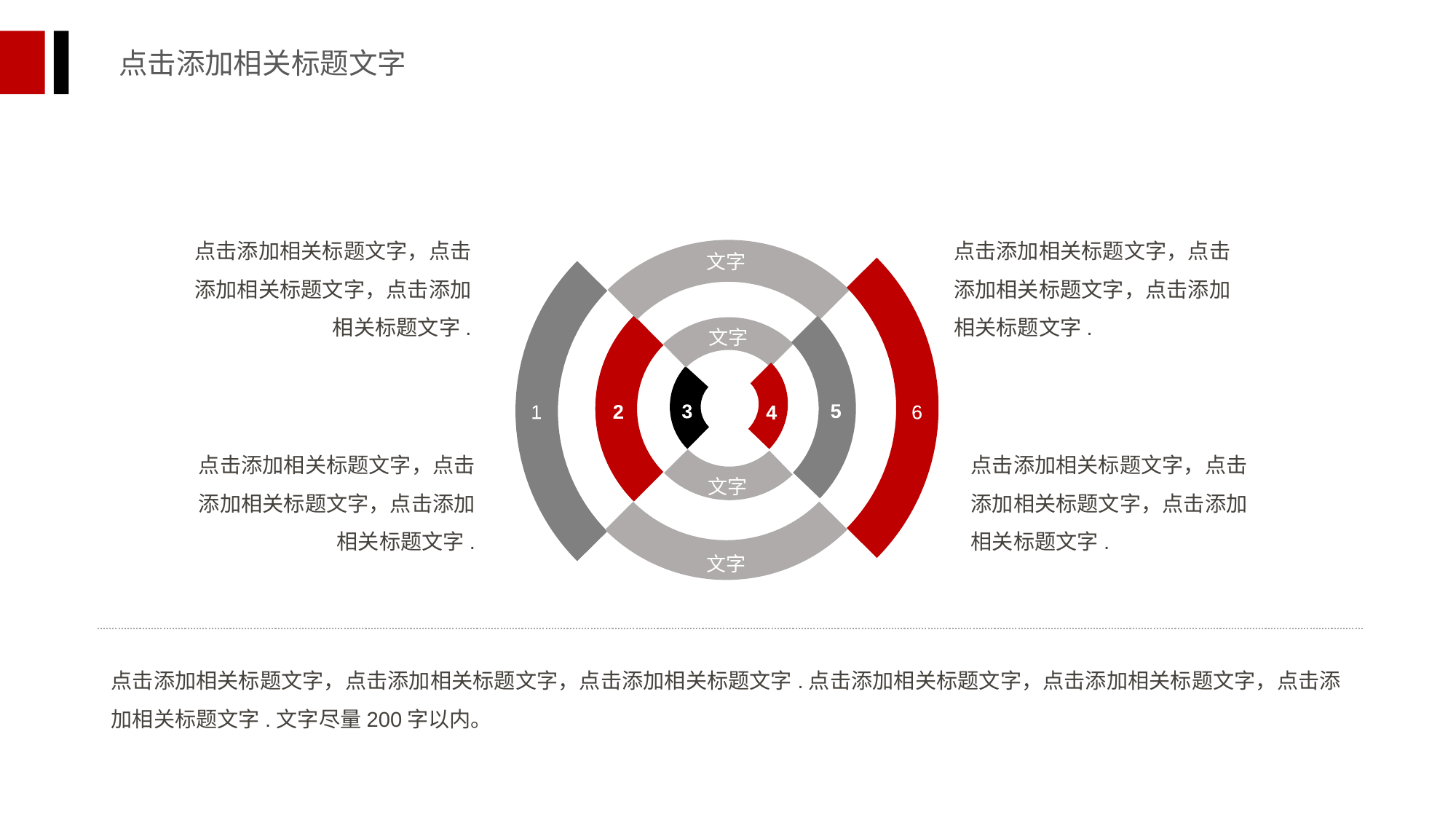

点击添加相关标题文字

1
2
3

6
5
4
文字
文字
文字
文字
点击添加相关标题文字，点击添加相关标题文字，点击添加相关标题文字.
点击添加相关标题文字，点击添加相关标题文字，点击添加相关标题文字.
点击添加相关标题文字，点击添加相关标题文字，点击添加相关标题文字.
点击添加相关标题文字，点击添加相关标题文字，点击添加相关标题文字.
点击添加相关标题文字，点击添加相关标题文字，点击添加相关标题文字.点击添加相关标题文字，点击添加相关标题文字，点击添加相关标题文字.文字尽量200字以内。